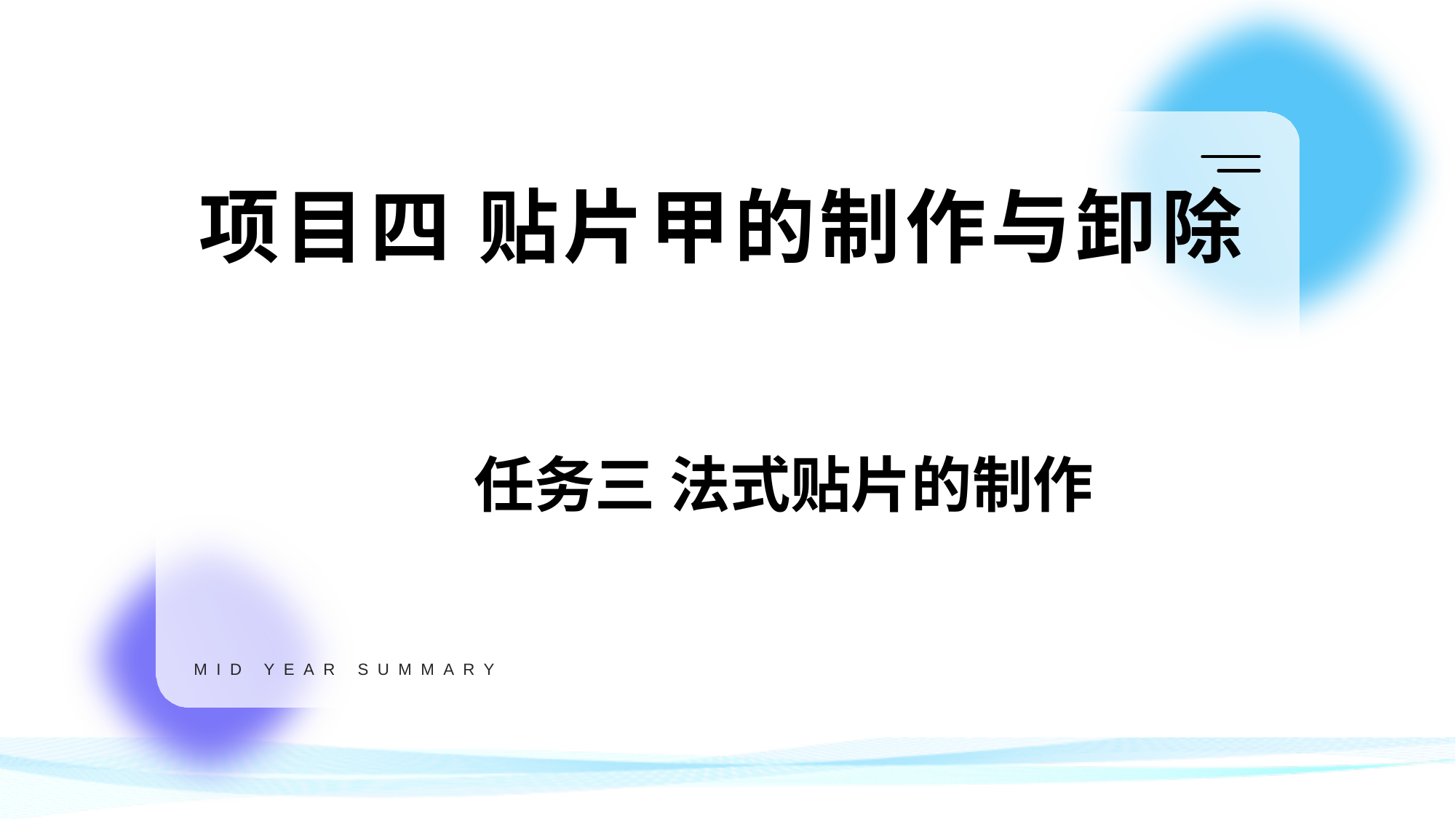

项目四 贴片甲的制作与卸除
任务三 法式贴片的制作

MID YEAR SUMMARY